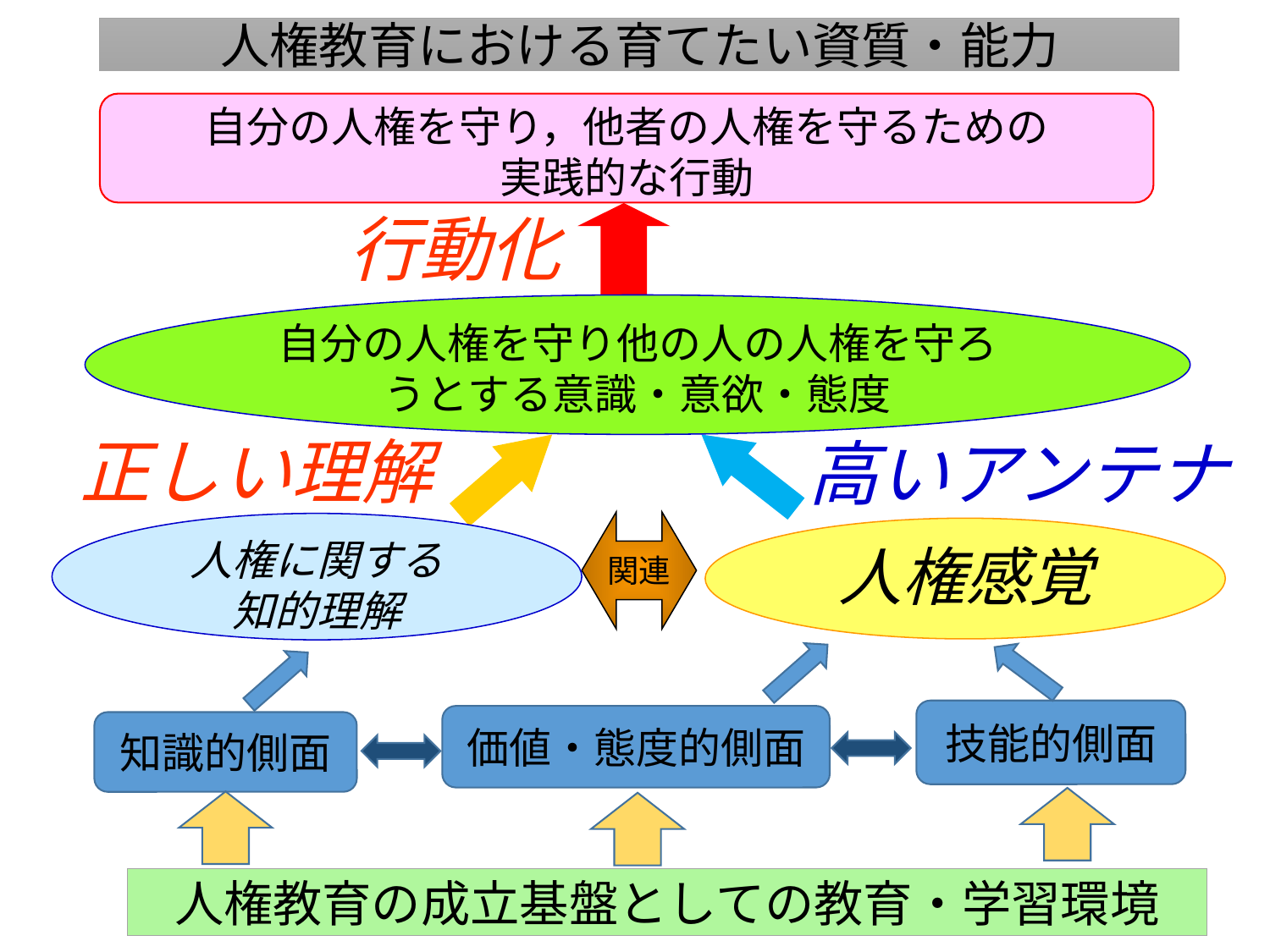

人権教育における育てたい資質・能力
自分の人権を守り，他者の人権を守るための
実践的な行動
行動化

自分の人権を守り他の人の人権を守ろうとする意識・意欲・態度

正しい理解
高いアンテナ
関連
人権に関する
知的理解
人権感覚

技能的側面
価値・態度的側面
知識的側面

5
人権教育の成立基盤としての教育・学習環境